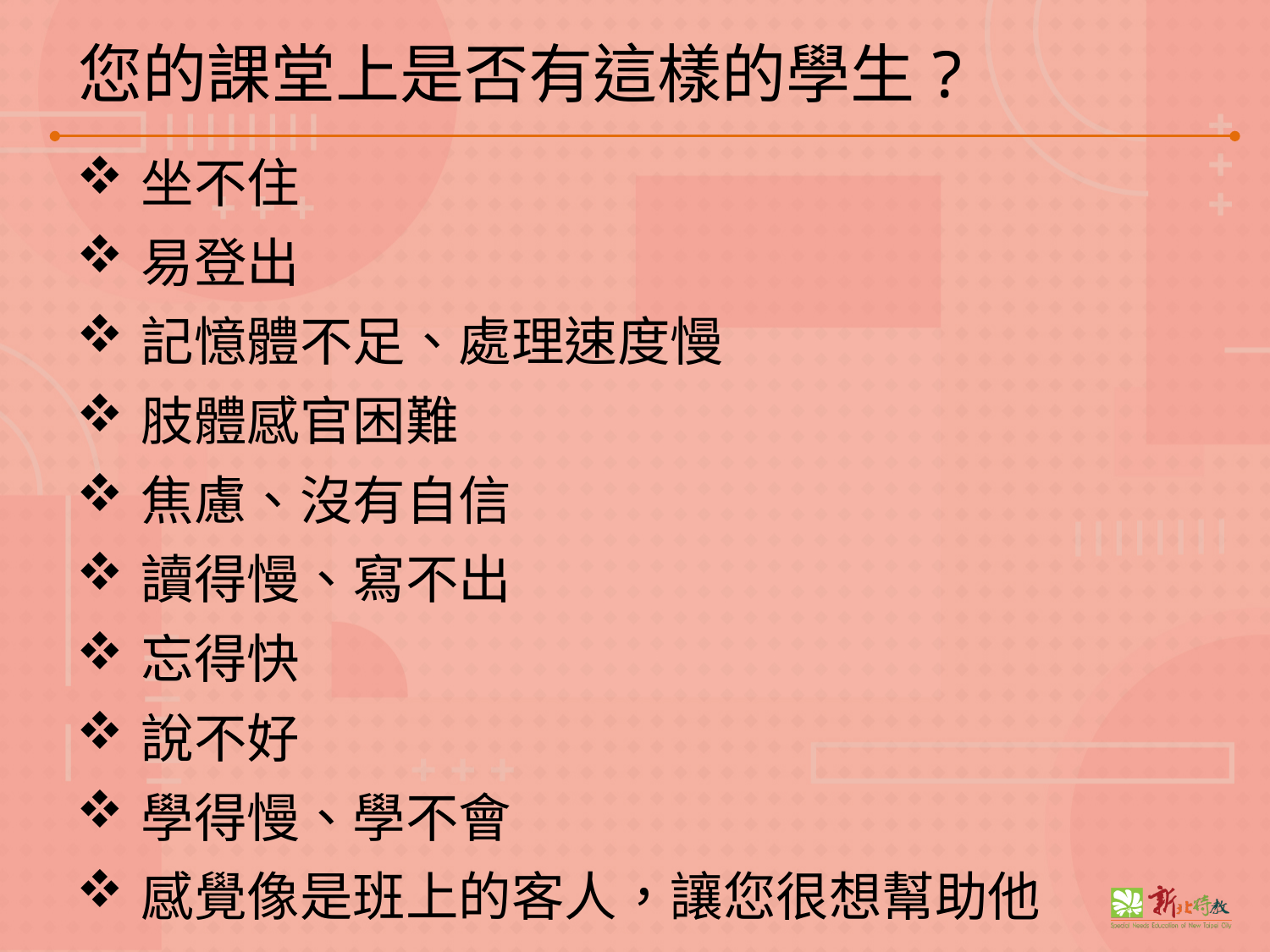

# 您的課堂上是否有這樣的學生?
坐不住
易登出
記憶體不足、處理速度慢
肢體感官困難
焦慮、沒有自信
讀得慢、寫不出
忘得快
說不好
學得慢、學不會
感覺像是班上的客人，讓您很想幫助他